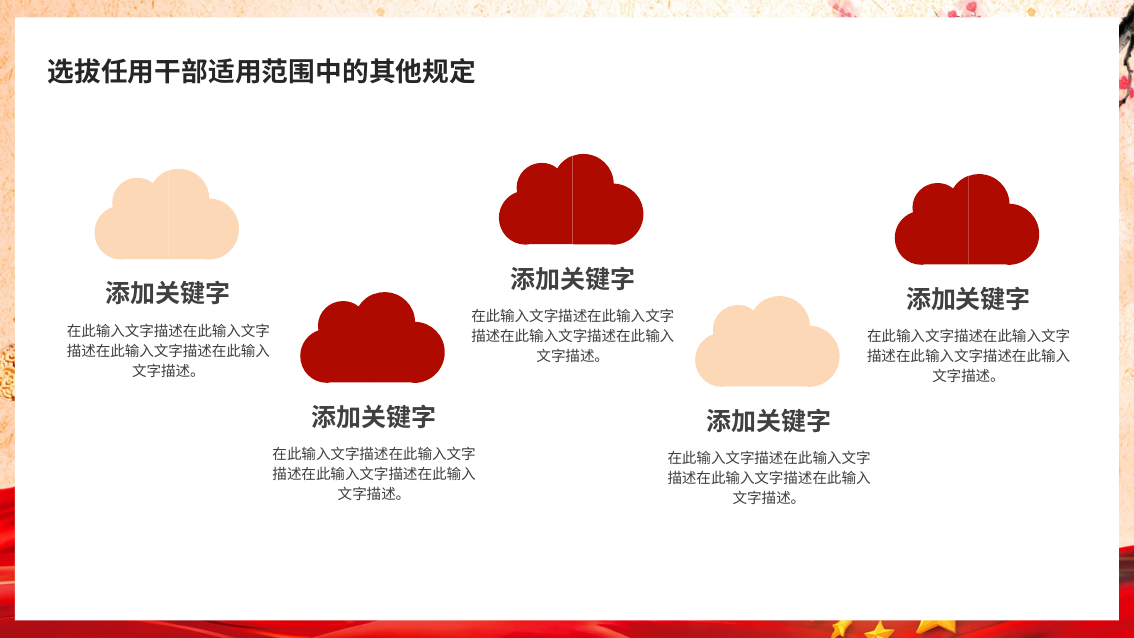

选拔任用干部适用范围中的其他规定

添加关键字
添加关键字
添加关键字

在此输入文字描述在此输入文字描述在此输入文字描述在此输入文字描述。
在此输入文字描述在此输入文字描述在此输入文字描述在此输入文字描述。
在此输入文字描述在此输入文字描述在此输入文字描述在此输入文字描述。
添加关键字
添加关键字
在此输入文字描述在此输入文字描述在此输入文字描述在此输入文字描述。
在此输入文字描述在此输入文字描述在此输入文字描述在此输入文字描述。